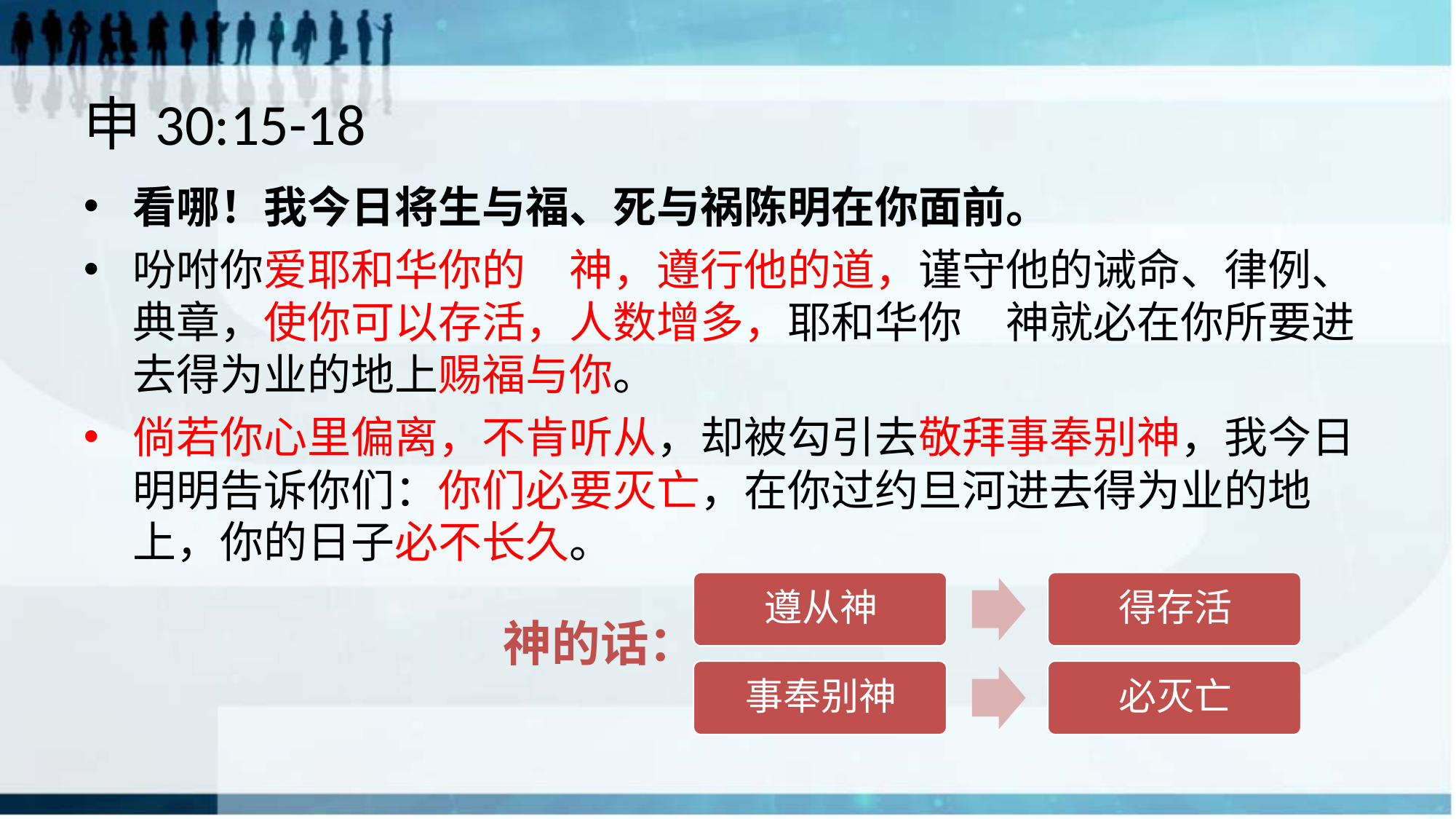

# 申30:15-18
看哪！我今日将生与福、死与祸陈明在你面前。
吩咐你爱耶和华你的　神，遵行他的道，谨守他的诫命、律例、典章，使你可以存活，人数增多，耶和华你　神就必在你所要进去得为业的地上赐福与你。
倘若你心里偏离，不肯听从，却被勾引去敬拜事奉别神，我今日明明告诉你们：你们必要灭亡，在你过约旦河进去得为业的地上，你的日子必不长久。
遵从神

得存活
神的话：
事奉别神

必灭亡